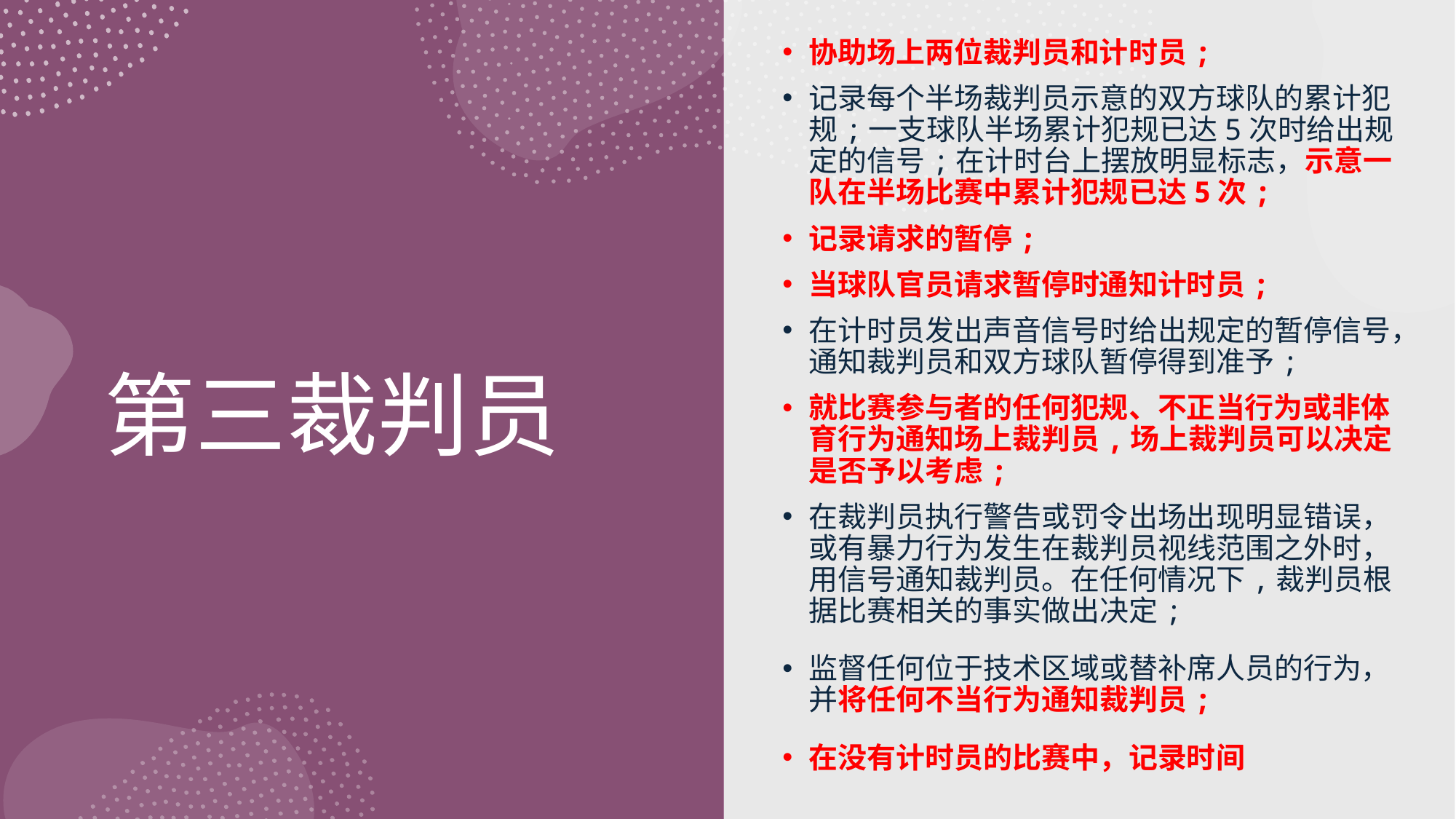

协助场上两位裁判员和计时员;
记录每个半场裁判员示意的双方球队的累计犯规;一支球队半场累计犯规已达5次时给出规定的信号;在计时台上摆放明显标志，示意一队在半场比赛中累计犯规已达5次;
记录请求的暂停;
当球队官员请求暂停时通知计时员;
在计时员发出声音信号时给出规定的暂停信号，通知裁判员和双方球队暂停得到准予;
就比赛参与者的任何犯规、不正当行为或非体育行为通知场上裁判员,场上裁判员可以决定是否予以考虑;
在裁判员执行警告或罚令出场出现明显错误，或有暴力行为发生在裁判员视线范围之外时，用信号通知裁判员。在任何情况下,裁判员根据比赛相关的事实做出决定;
监督任何位于技术区域或替补席人员的行为，并将任何不当行为通知裁判员;
在没有计时员的比赛中，记录时间

# 第三裁判员